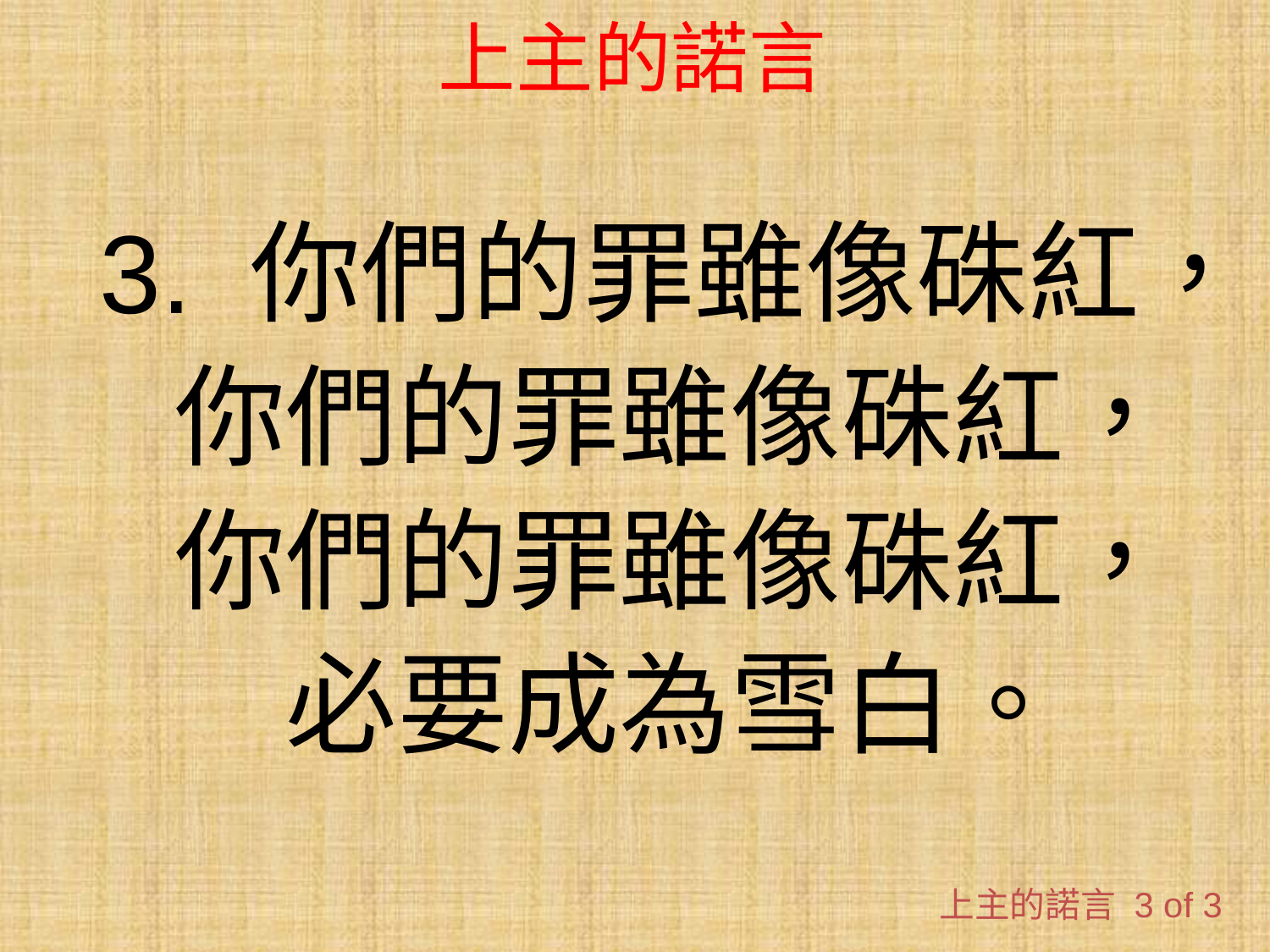

# 上主的諾言
3. 你們的罪雖像硃紅，
你們的罪雖像硃紅，
你們的罪雖像硃紅，
必要成為雪白。
上主的諾言 3 of 3